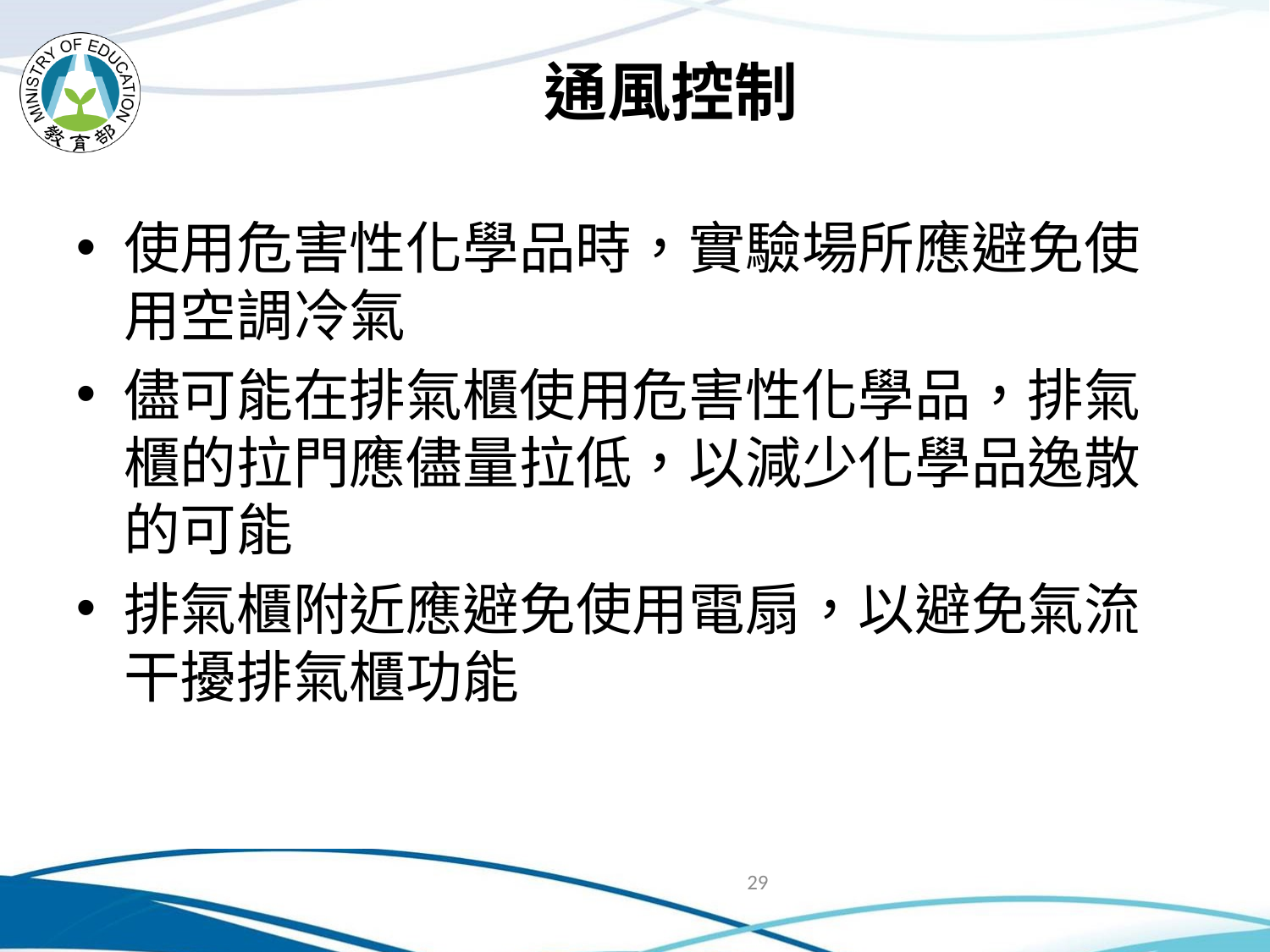

# 通風控制
使用危害性化學品時，實驗場所應避免使用空調冷氣
儘可能在排氣櫃使用危害性化學品，排氣櫃的拉門應儘量拉低，以減少化學品逸散的可能
排氣櫃附近應避免使用電扇，以避免氣流干擾排氣櫃功能
29